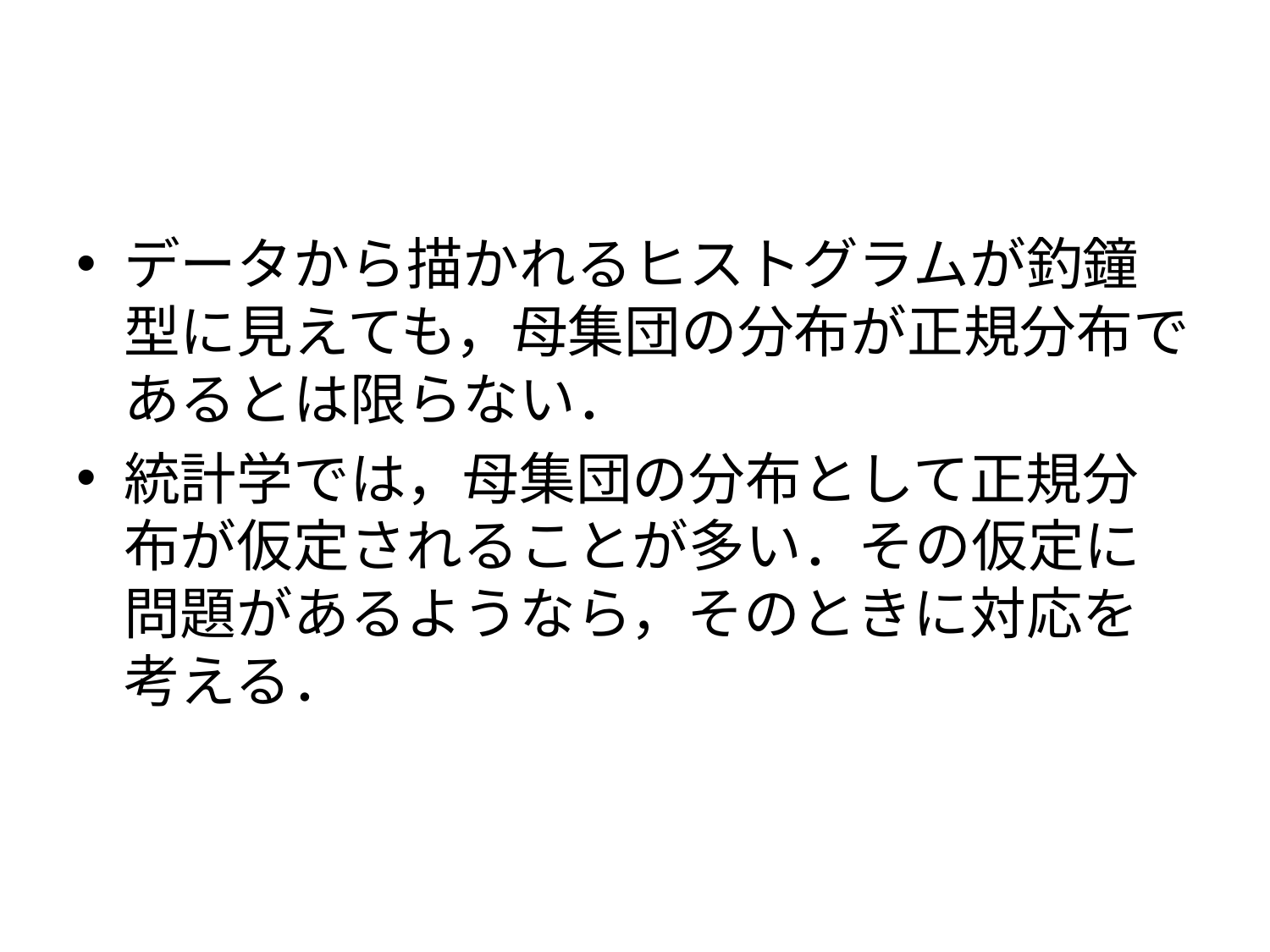

#
データから描かれるヒストグラムが釣鐘型に見えても，母集団の分布が正規分布であるとは限らない．
統計学では，母集団の分布として正規分布が仮定されることが多い．その仮定に問題があるようなら，そのときに対応を考える．